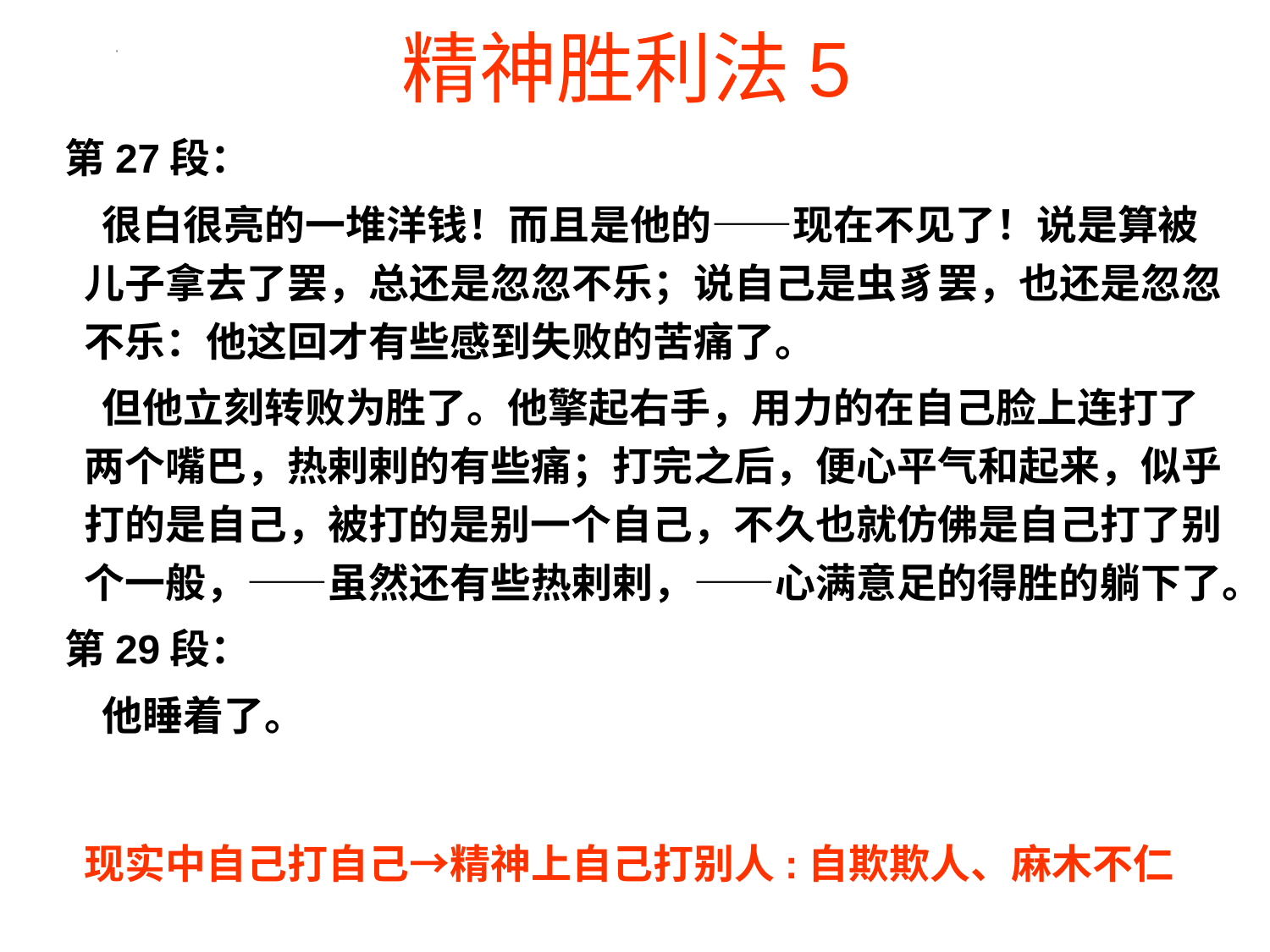

# 精神胜利法5
  第27段：
      很白很亮的一堆洋钱！而且是他的——现在不见了！说是算被儿子拿去了罢，总还是忽忽不乐；说自己是虫豸罢，也还是忽忽不乐：他这回才有些感到失败的苦痛了。
      但他立刻转败为胜了。他擎起右手，用力的在自己脸上连打了两个嘴巴，热剌剌的有些痛；打完之后，便心平气和起来，似乎打的是自己，被打的是别一个自己，不久也就仿佛是自己打了别个一般，——虽然还有些热剌剌，——心满意足的得胜的躺下了。
  第29段：
      他睡着了。
现实中自己打自己→精神上自己打别人:自欺欺人、麻木不仁